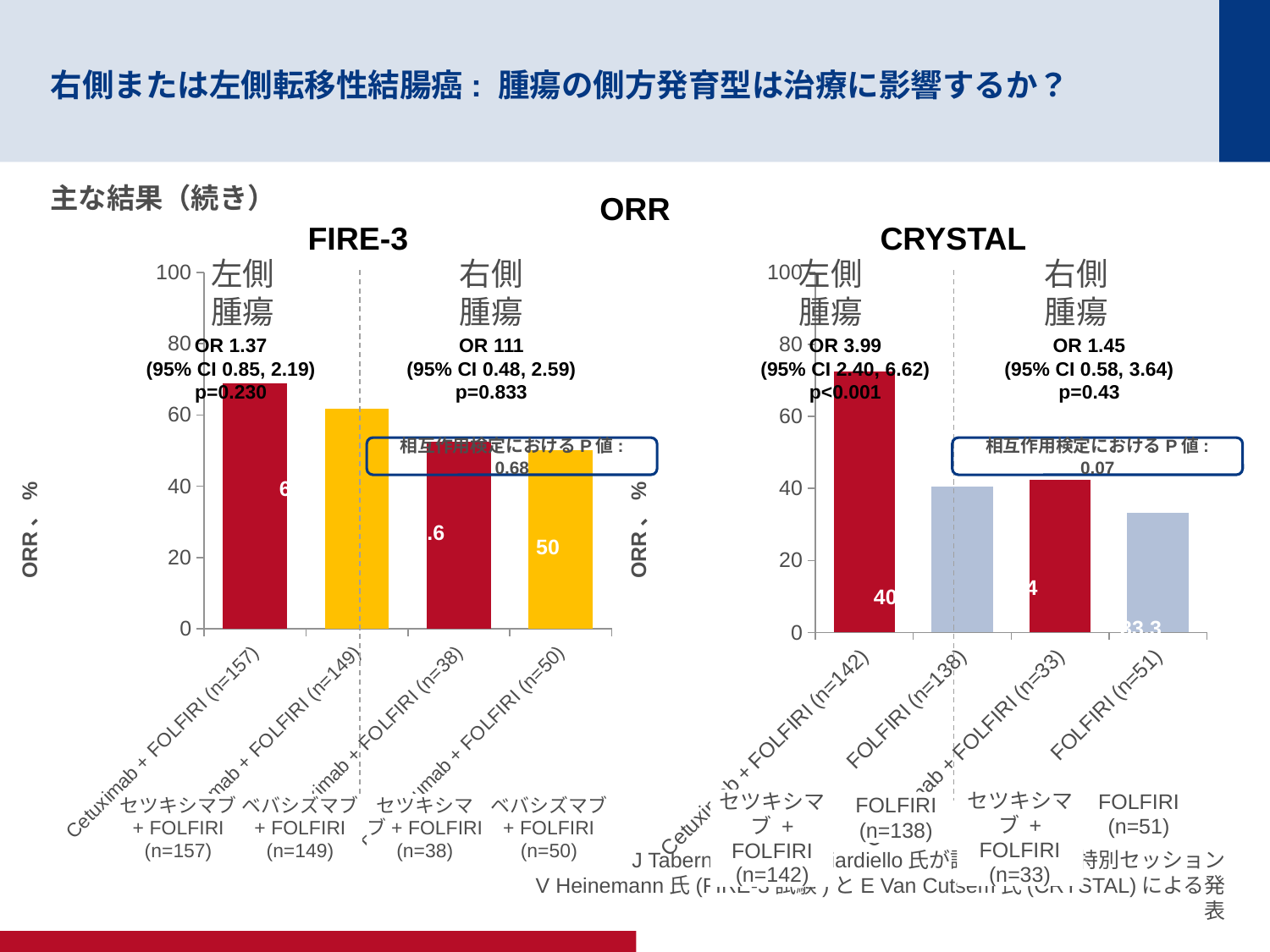

# 右側または左側転移性結腸癌: 腫瘍の側方発育型は治療に影響するか？
主な結果（続き）
ORR
FIRE-3
CRYSTAL
左側
腫瘍
右側
腫瘍
左側
腫瘍
右側
腫瘍

### Chart

| Category | Column1 |
|---|---|
| Cetuximab + FOLFIRI (n=157) | 68.8 |
| Bevacizumab + FOLFIRI (n=149) | 61.7 |
| Cetuximab + FOLFIRI (n=38) | 52.6 |
| Bevacizumab + FOLFIRI (n=50) | 50.0 |

### Chart

| Category | Column1 |
|---|---|
| Cetuximab + FOLFIRI (n=142) | 72.5 |
| FOLFIRI (n=138) | 40.6 |
| Cetuximab + FOLFIRI (n=33) | 42.4 |
| FOLFIRI (n=51) | 33.300000000000004 |
OR 1.37
(95% CI 0.85, 2.19)
p=0.230
OR 111
(95% CI 0.48, 2.59)
p=0.833
OR 3.99
(95% CI 2.40, 6.62)
p<0.001
OR 1.45
(95% CI 0.58, 3.64)
p=0.43
72.5
68.8
相互作用検定におけるP値: 0.68
相互作用検定におけるP値: 0.07
61.7
ORR、%
ORR、%
52.6
50
42.4
40.6
33.3
セツキシマブ +
FOLFIRI (n=33)
セツキシマブ + FOLFIRI (n=142)
FOLFIRI (n=51)
FOLFIRI
(n=138)
セツキシマブ + FOLFIRI (n=157)
ベバシズマブ + FOLFIRI (n=149)
セツキシマブ+ FOLFIRI (n=38)
ベバシズマブ
+ FOLFIRI (n=50)
J Tabernero氏とF Ciardiello氏が議長を務めた特別セッション
V Heinemann氏(FIRE-3試験)とE Van Cutsem氏(CRYSTAL)による発表